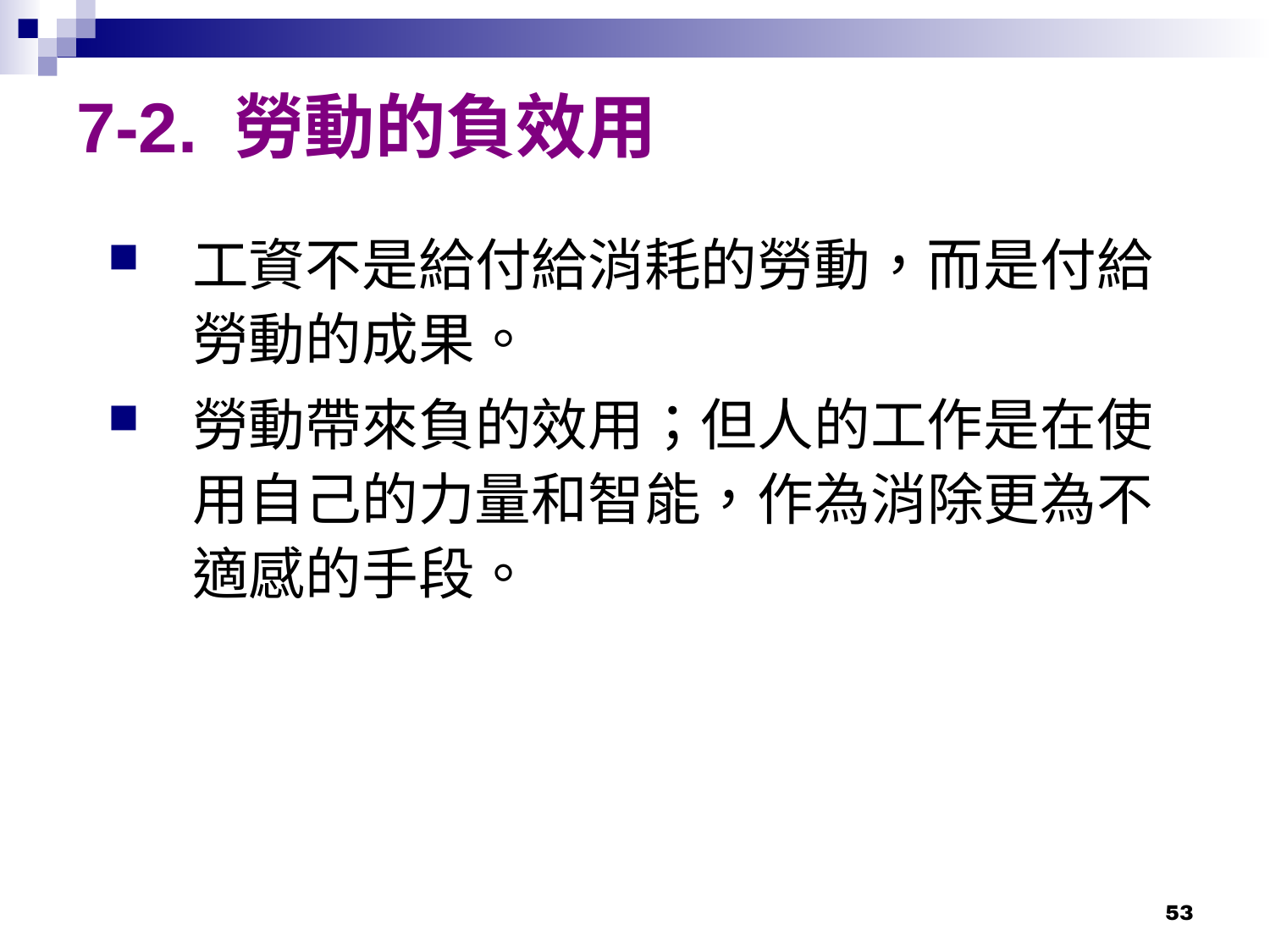

# 7-2. 勞動的負效用
工資不是給付給消耗的勞動，而是付給勞動的成果。
勞動帶來負的效用；但人的工作是在使用自己的力量和智能，作為消除更為不適感的手段。

53